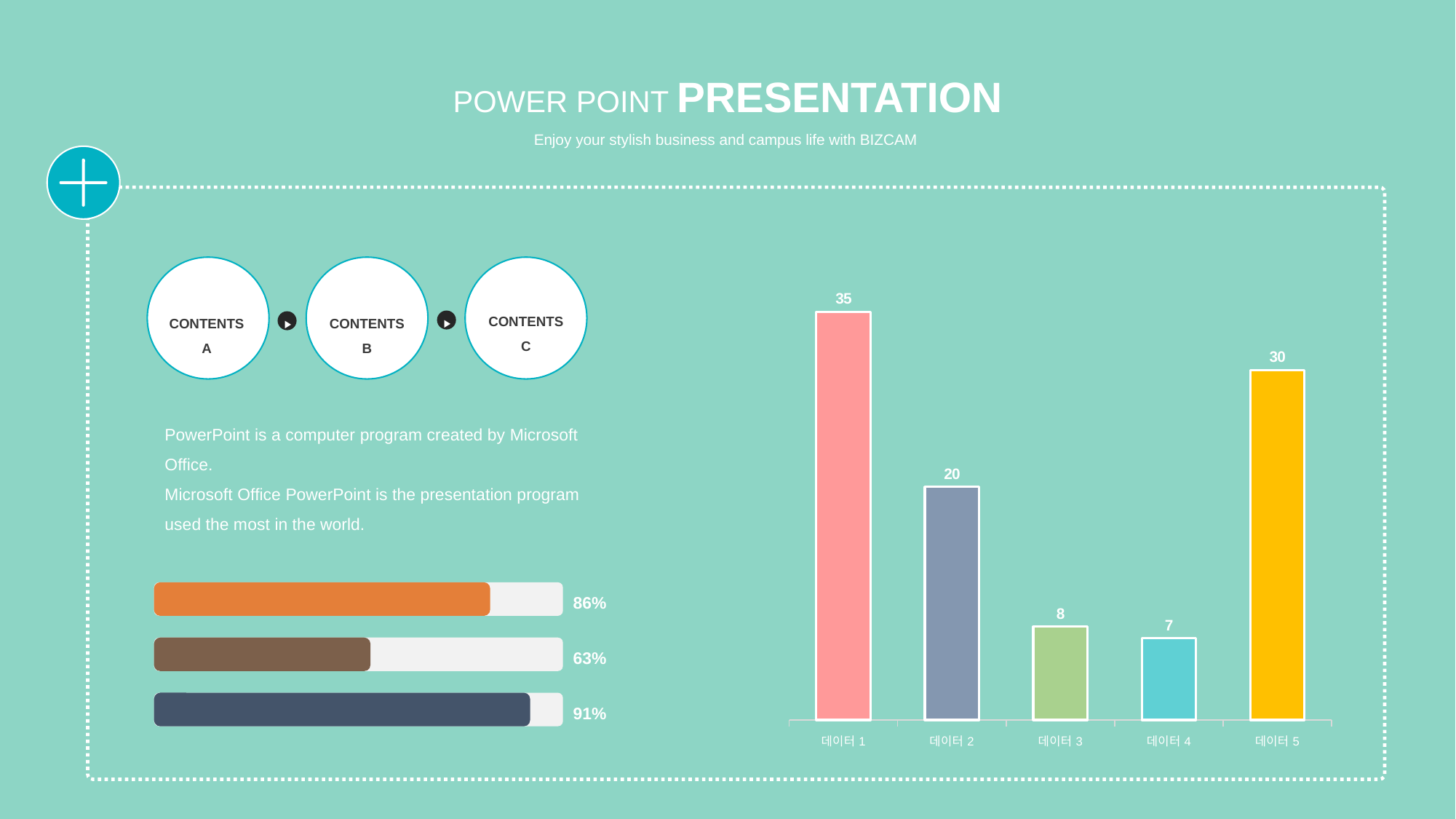

POWER POINT PRESENTATION
Enjoy your stylish business and campus life with BIZCAM

### Chart

| Category | 판매 |
|---|---|
| 데이터1 | 35.0 |
| 데이터2 | 20.0 |
| 데이터3 | 8.0 |
| 데이터4 | 7.0 |
| 데이터5 | 30.0 |

CONTENTS C
CONTENTS A
CONTENTS B
▶

▶

PowerPoint is a computer program created by Microsoft Office.
Microsoft Office PowerPoint is the presentation program used the most in the world.

86%

63%

91%